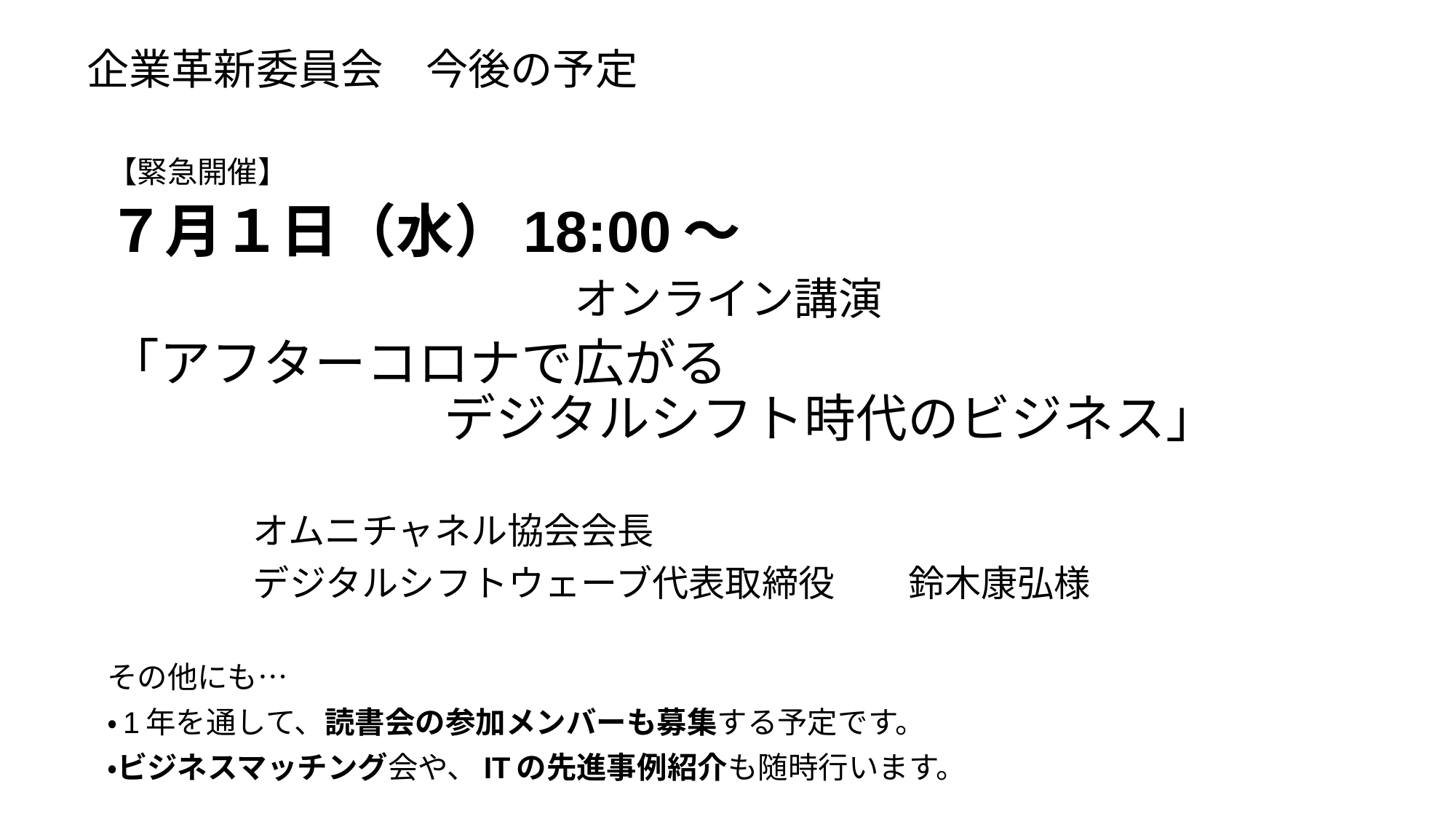

# 企業革新委員会　今後の予定
【緊急開催】
７月１日（水）18:00～
オンライン講演
「アフターコロナで広がる　　　　　　　　　　　　　　　　デジタルシフト時代のビジネス」

　　　　オムニチャネル協会会長
　　　　デジタルシフトウェーブ代表取締役　　鈴木康弘様

その他にも…
・1年を通して、読書会の参加メンバーも募集する予定です。
・ビジネスマッチング会や、ITの先進事例紹介も随時行います。